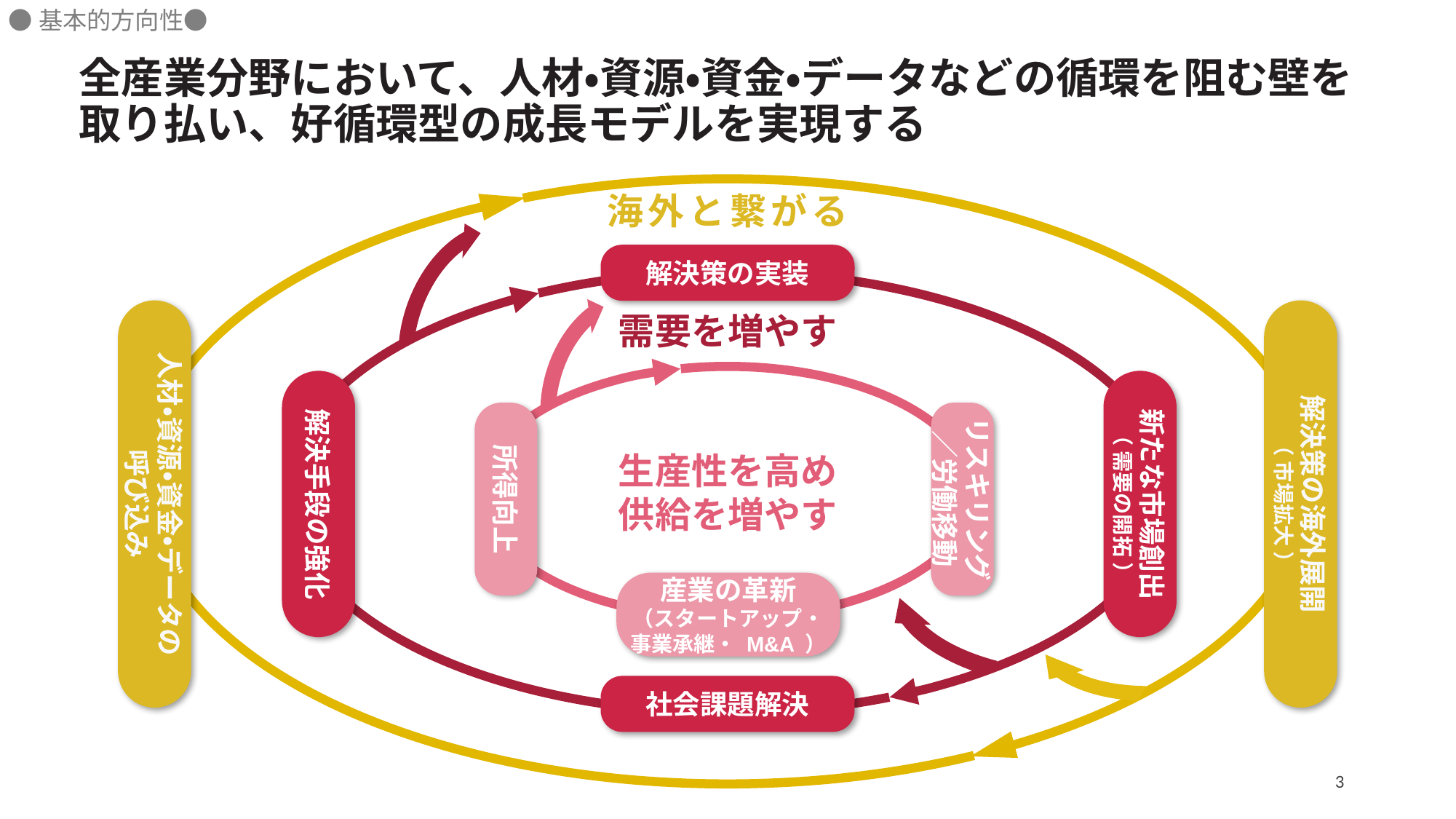

●基本的方向性●
# 全産業分野において、人材・資源・資金・データなどの循環を阻む壁を取り払い、好循環型の成長モデルを実現する
解決策の実装

海外と繋がる

人材・資源・資金・データの
呼び込み
解決策の海外展開
（ 市場拡大 ）
需要を増やす

解決手段の強化
新たな市場創出
（ 需要の開拓 ）
所得向上
リスキリング
／労働移動
生産性を高め
供給を増やす

産業の革新
（スタートアップ・
事業承継・ M&A ）
社会課題解決
3